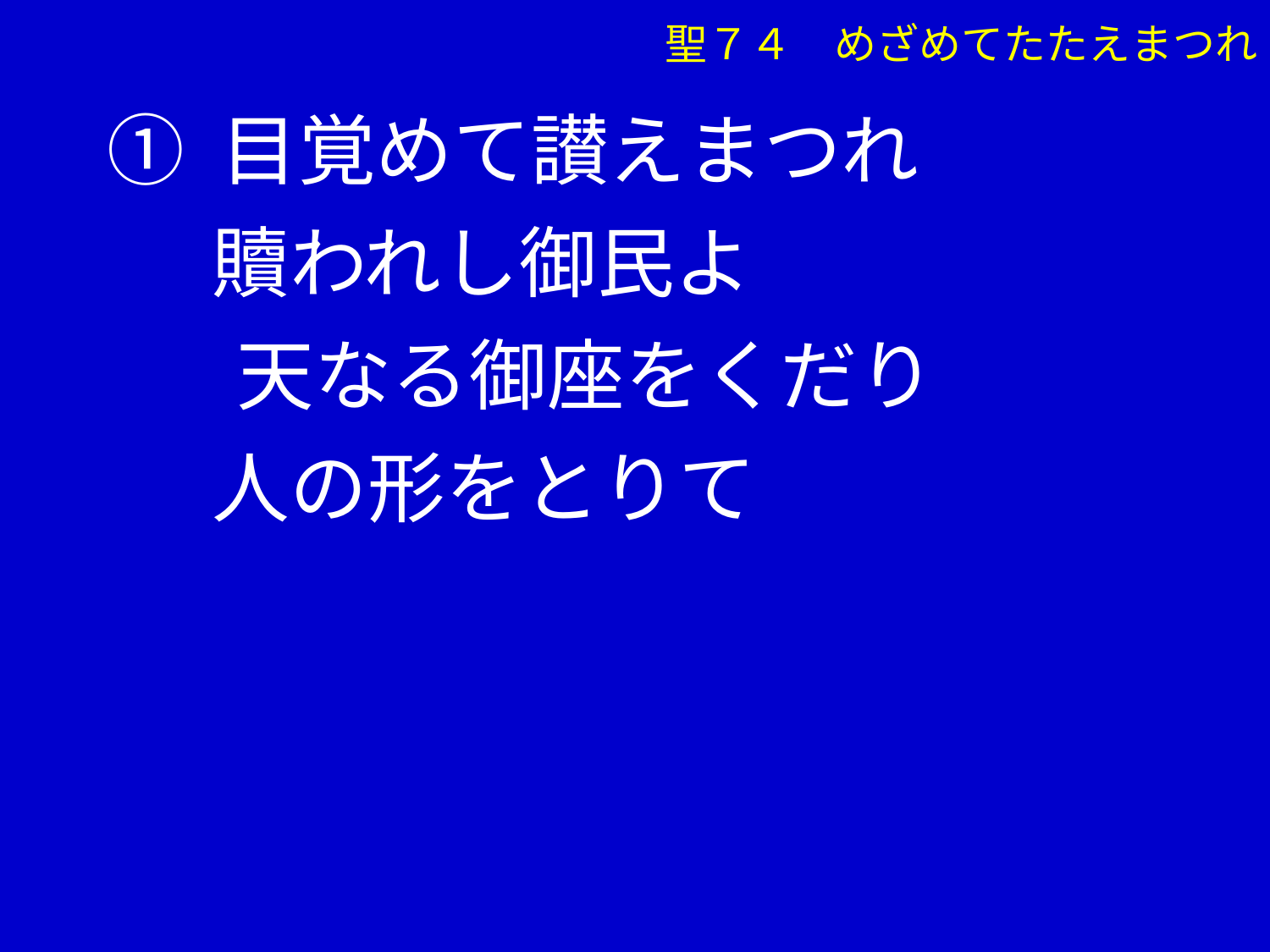

① 目覚めて讃えまつれ
     贖われし御民よ
　   天なる御座をくだり
     人の形をとりて

聖７４　めざめてたたえまつれ